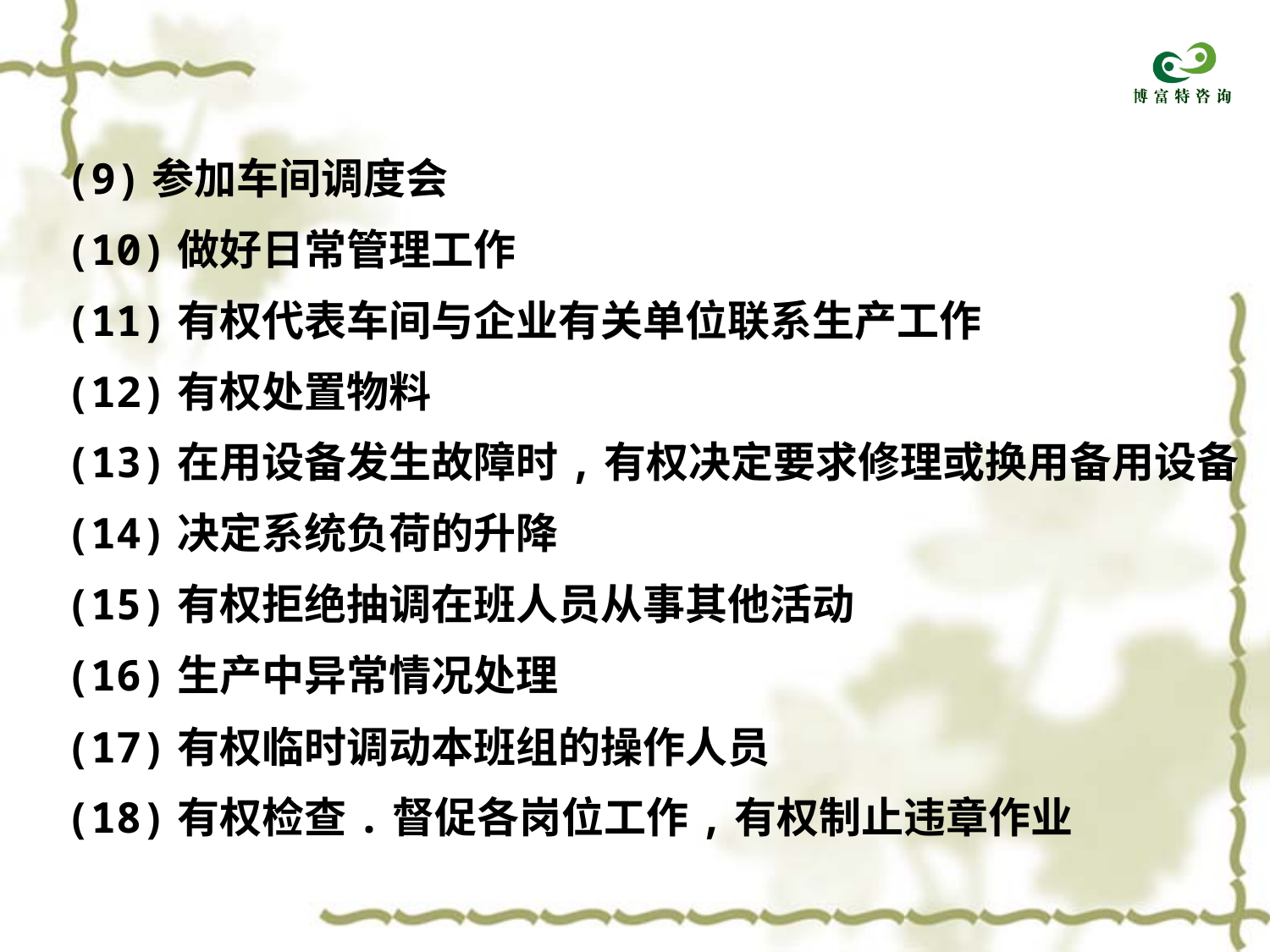

(9)参加车间调度会
(10)做好日常管理工作
(11)有权代表车间与企业有关单位联系生产工作
(12)有权处置物料
(13)在用设备发生故障时,有权决定要求修理或换用备用设备
(14)决定系统负荷的升降
(15)有权拒绝抽调在班人员从事其他活动
(16)生产中异常情况处理
(17)有权临时调动本班组的操作人员
(18)有权检查.督促各岗位工作,有权制止违章作业